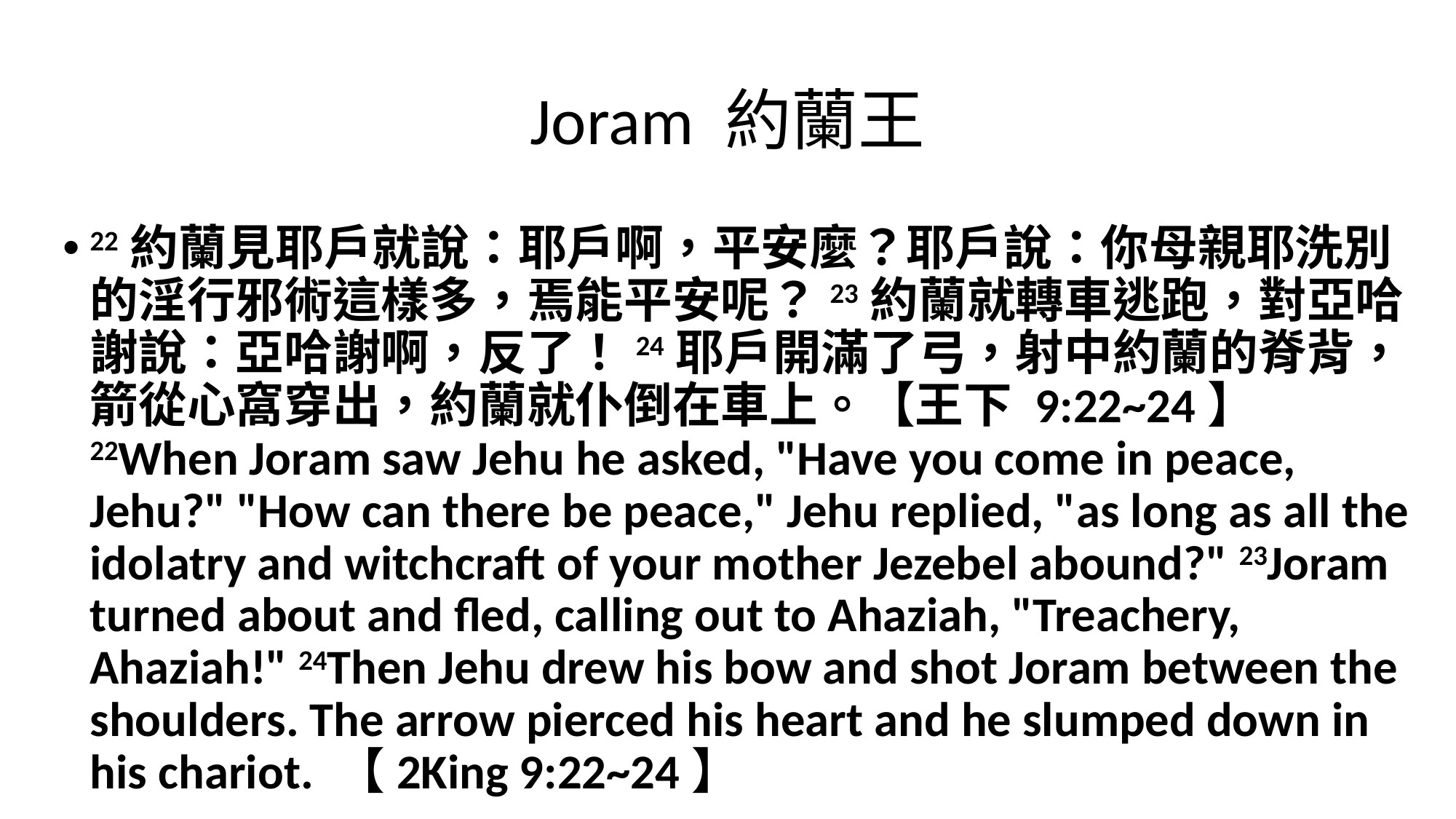

# Joram 約蘭王
22約蘭見耶戶就說：耶戶啊，平安麼？耶戶說：你母親耶洗別的淫行邪術這樣多，焉能平安呢？23約蘭就轉車逃跑，對亞哈謝說：亞哈謝啊，反了！24耶戶開滿了弓，射中約蘭的脊背，箭從心窩穿出，約蘭就仆倒在車上。【王下 9:22~24】
22When Joram saw Jehu he asked, "Have you come in peace, Jehu?" "How can there be peace," Jehu replied, "as long as all the idolatry and witchcraft of your mother Jezebel abound?" 23Joram turned about and fled, calling out to Ahaziah, "Treachery, Ahaziah!" 24Then Jehu drew his bow and shot Joram between the shoulders. The arrow pierced his heart and he slumped down in his chariot. 【2King 9:22~24】